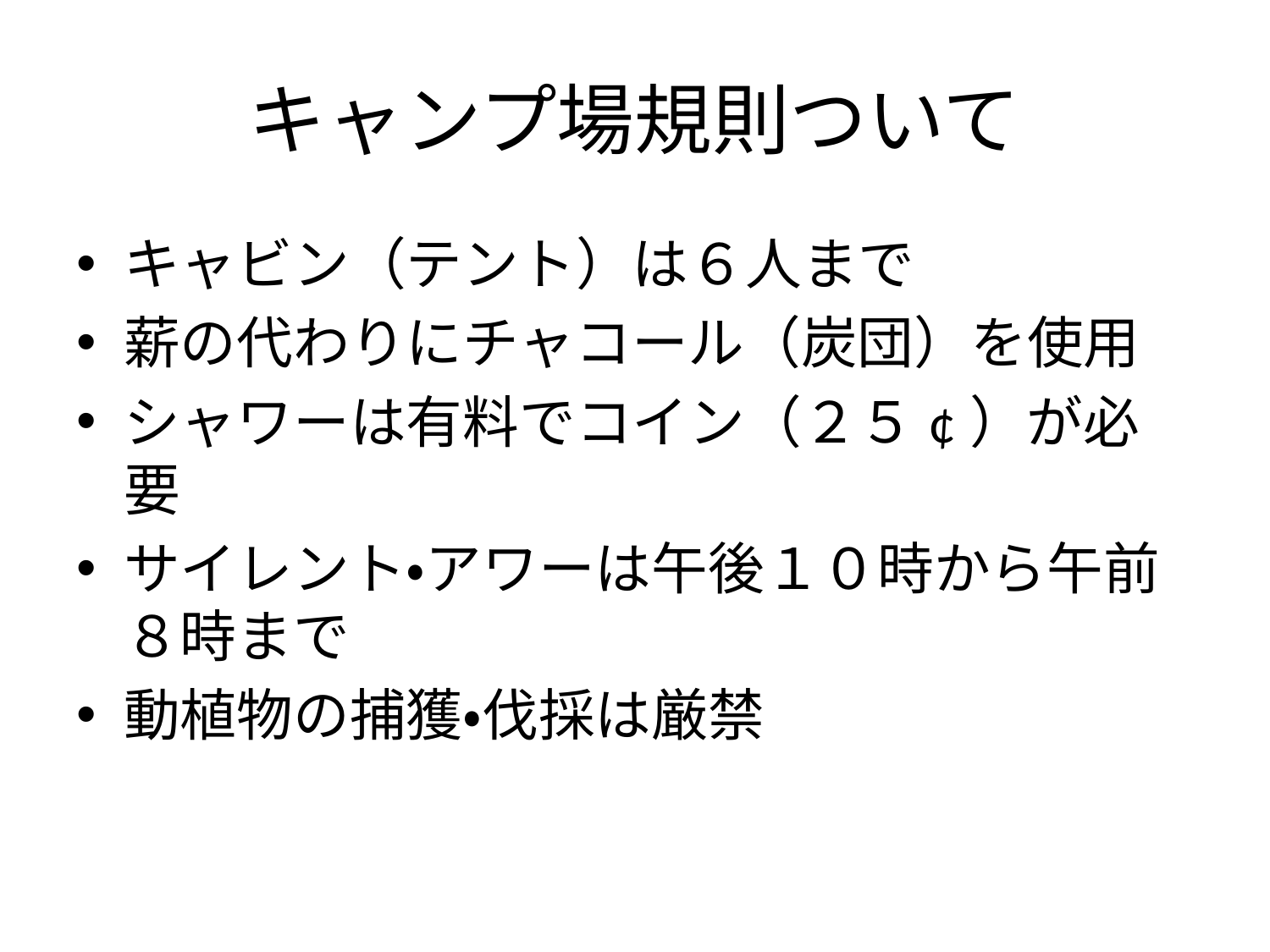

# キャンプ場規則ついて
キャビン（テント）は６人まで
薪の代わりにチャコール（炭団）を使用
シャワーは有料でコイン（２５¢）が必要
サイレント・アワーは午後１０時から午前８時まで
動植物の捕獲・伐採は厳禁